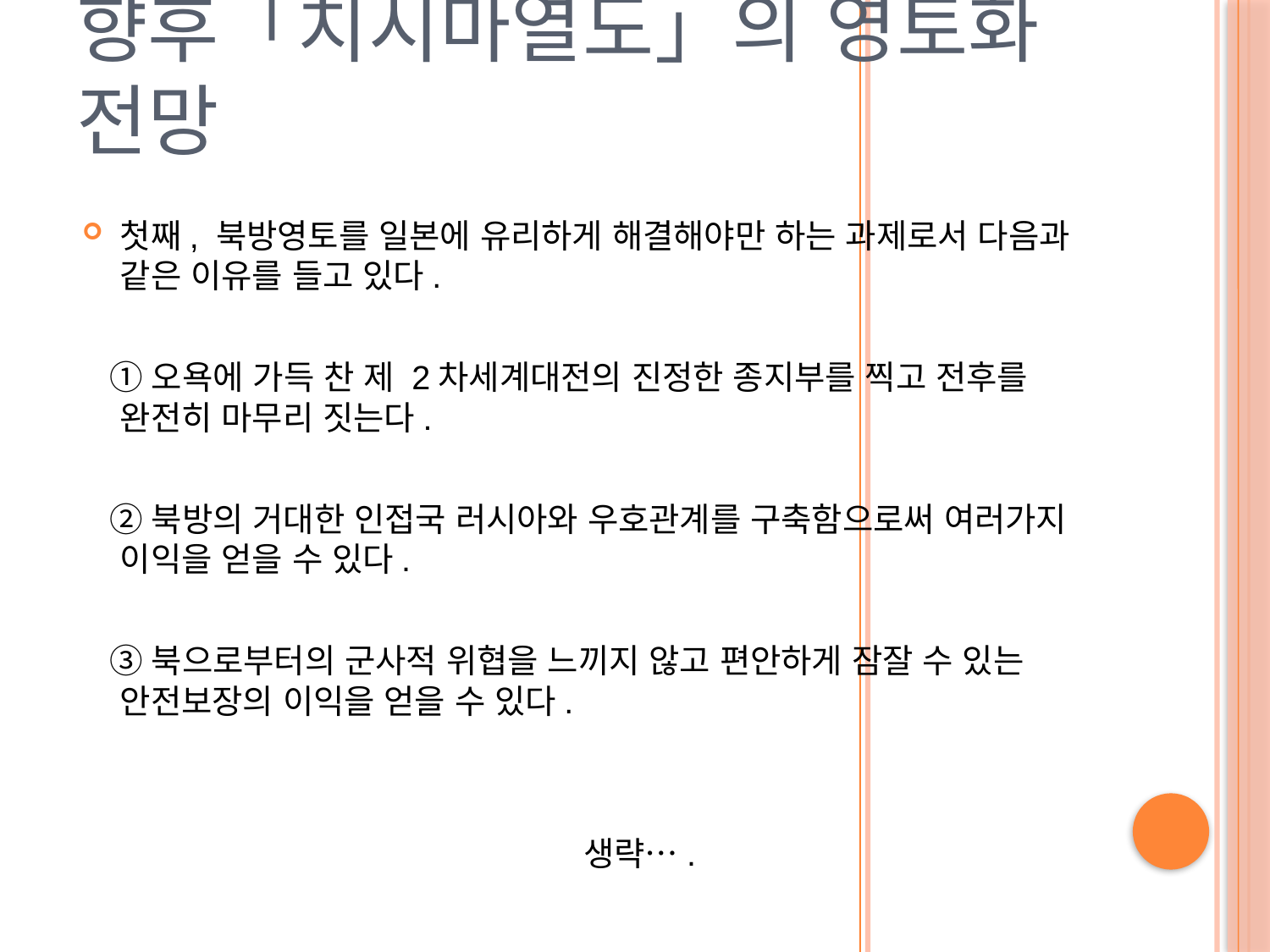

# 향후「치시마열도」의 영토화 전망
첫째, 북방영토를 일본에 유리하게 해결해야만 하는 과제로서 다음과 같은 이유를 들고 있다.

   ①오욕에 가득 찬 제 2차세계대전의 진정한 종지부를 찍고 전후를 완전히 마무리 짓는다.

   ②북방의 거대한 인접국 러시아와 우호관계를 구축함으로써 여러가지 이익을 얻을 수 있다.

   ③북으로부터의 군사적 위협을 느끼지 않고 편안하게 잠잘 수 있는 안전보장의 이익을 얻을 수 있다.

                                                     생략….